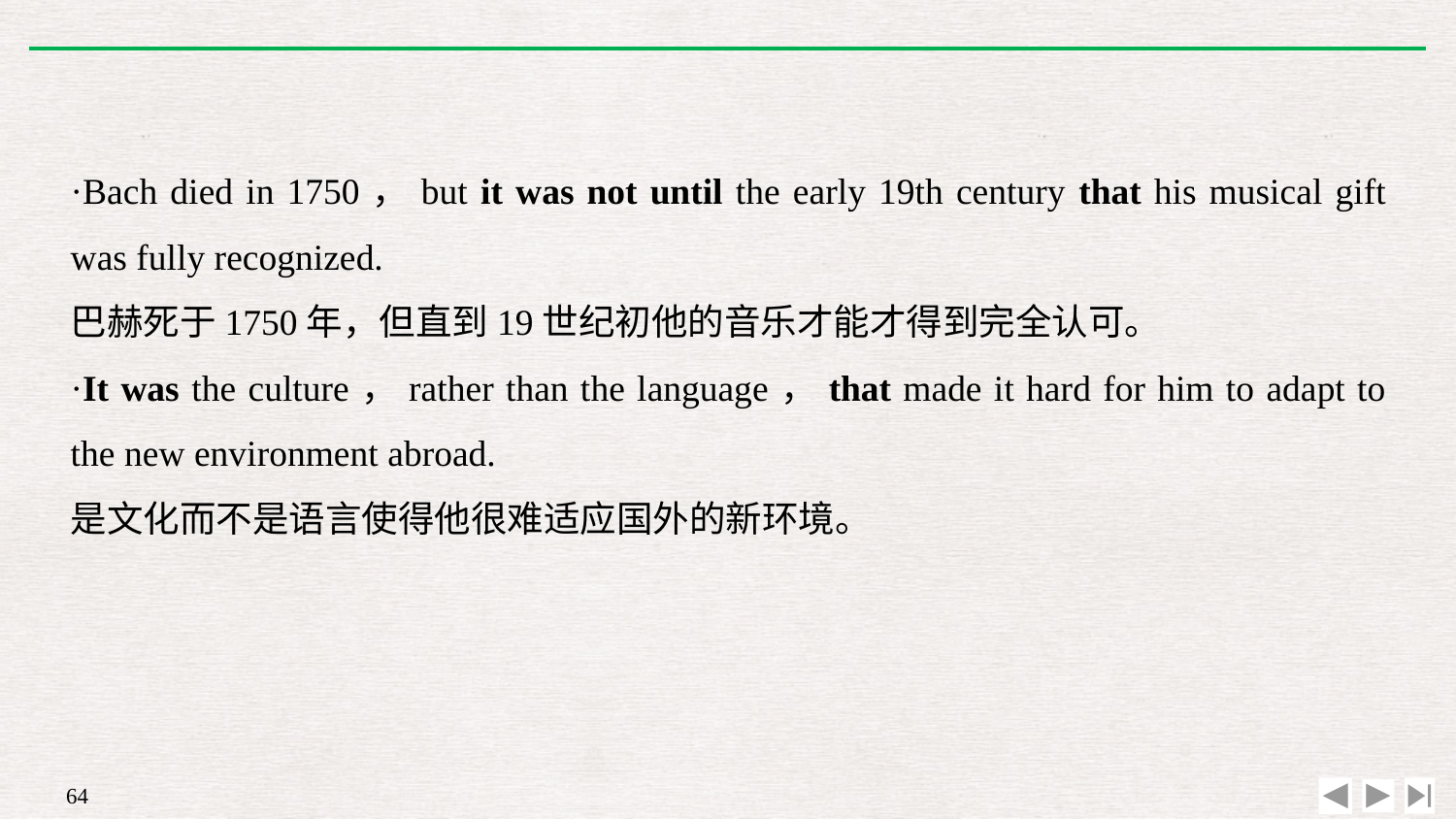

·Bach died in 1750，but it was not until the early 19th century that his musical gift was fully recognized.
巴赫死于1750年，但直到19世纪初他的音乐才能才得到完全认可。
·It was the culture，rather than the language，that made it hard for him to adapt to the new environment abroad.
是文化而不是语言使得他很难适应国外的新环境。